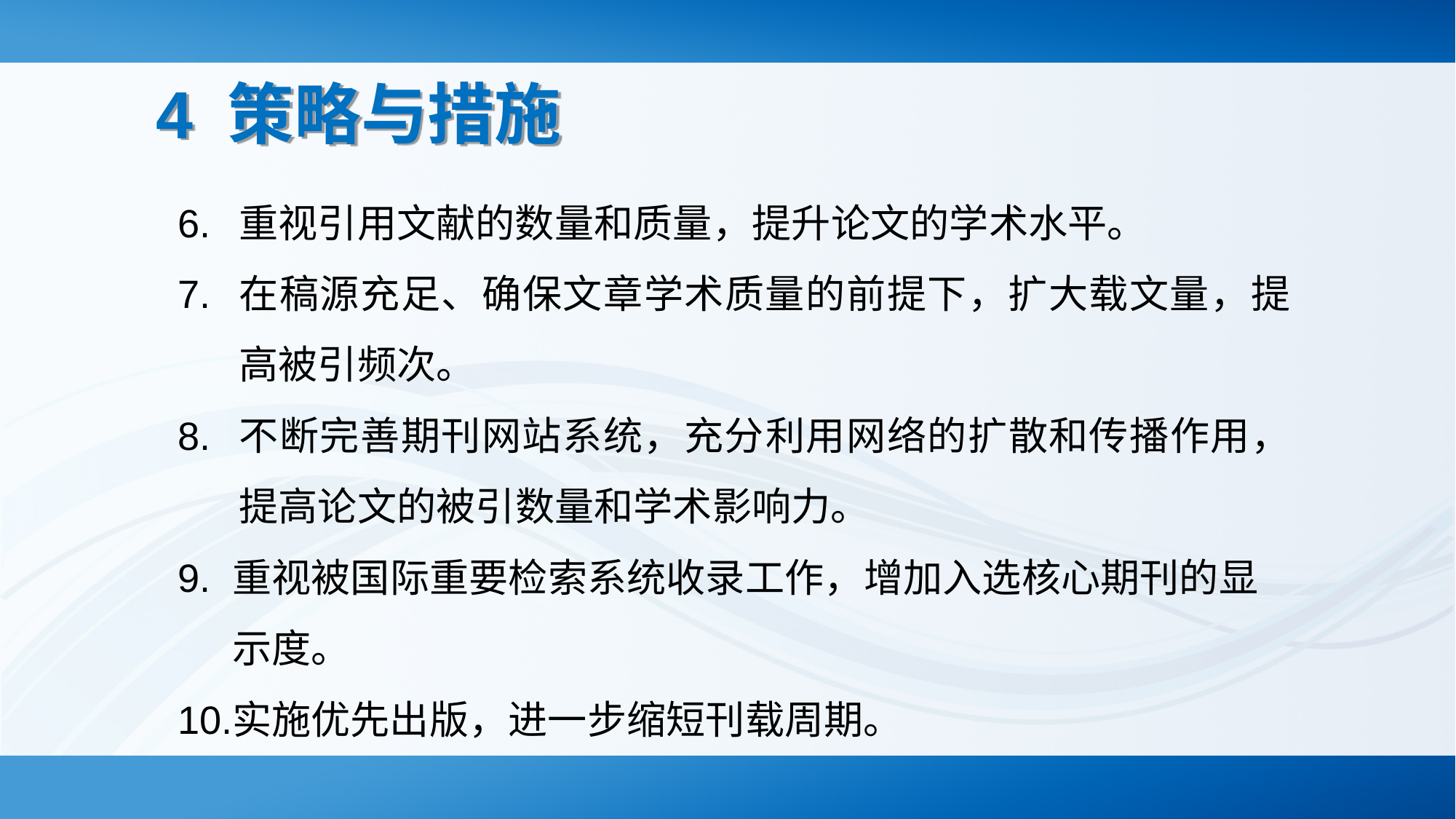

4 策略与措施
重视引用文献的数量和质量，提升论文的学术水平。
在稿源充足、确保文章学术质量的前提下，扩大载文量，提高被引频次。
不断完善期刊网站系统，充分利用网络的扩散和传播作用，提高论文的被引数量和学术影响力。
重视被国际重要检索系统收录工作，增加入选核心期刊的显示度。
实施优先出版，进一步缩短刊载周期。